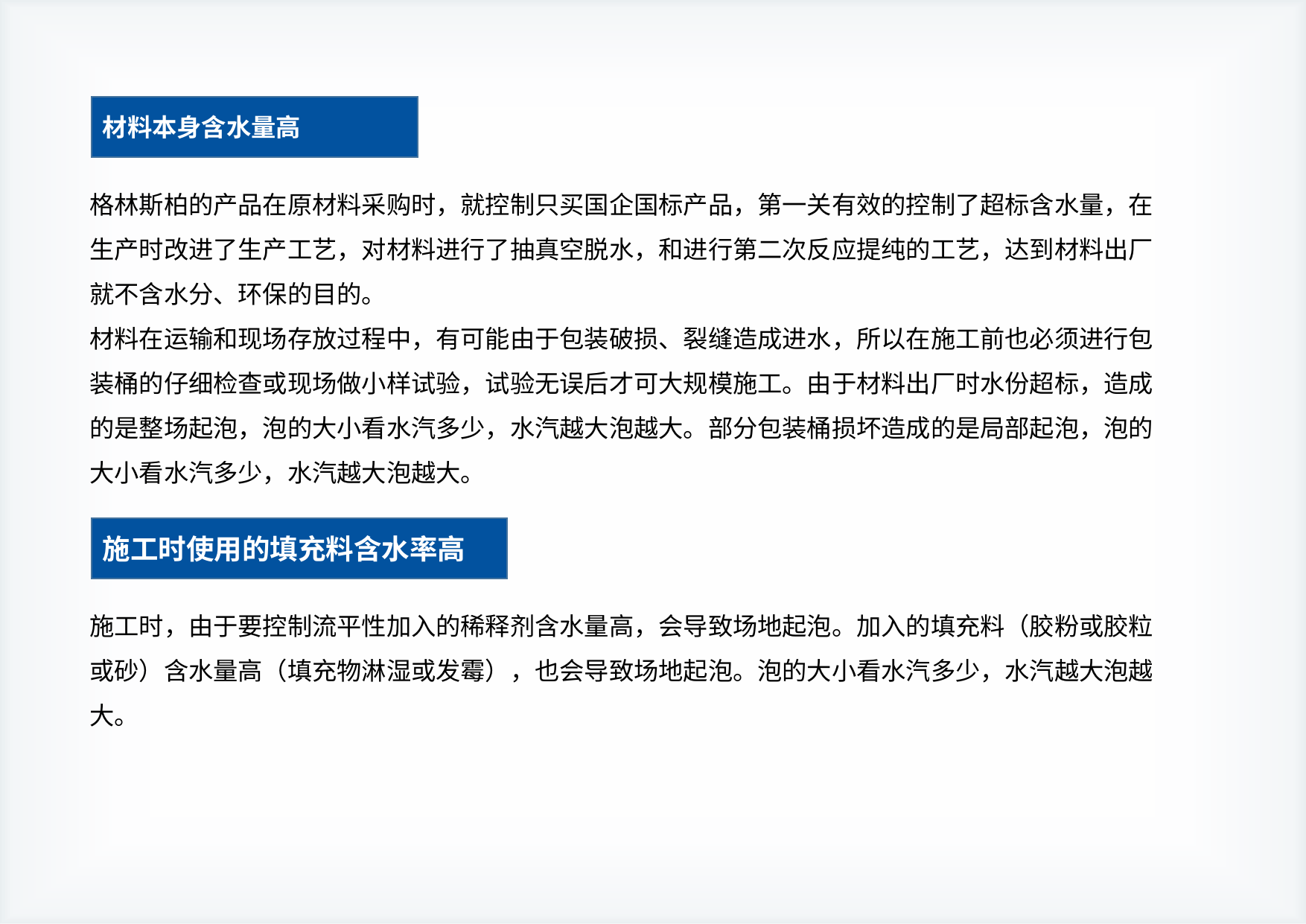

材料本身含水量高
格林斯柏的产品在原材料采购时，就控制只买国企国标产品，第一关有效的控制了超标含水量，在生产时改进了生产工艺，对材料进行了抽真空脱水，和进行第二次反应提纯的工艺，达到材料出厂就不含水分、环保的目的。
材料在运输和现场存放过程中，有可能由于包装破损、裂缝造成进水，所以在施工前也必须进行包装桶的仔细检查或现场做小样试验，试验无误后才可大规模施工。由于材料出厂时水份超标，造成的是整场起泡，泡的大小看水汽多少，水汽越大泡越大。部分包装桶损坏造成的是局部起泡，泡的大小看水汽多少，水汽越大泡越大。

施工时使用的填充料含水率高
施工时，由于要控制流平性加入的稀释剂含水量高，会导致场地起泡。加入的填充料（胶粉或胶粒或砂）含水量高（填充物淋湿或发霉），也会导致场地起泡。泡的大小看水汽多少，水汽越大泡越大。